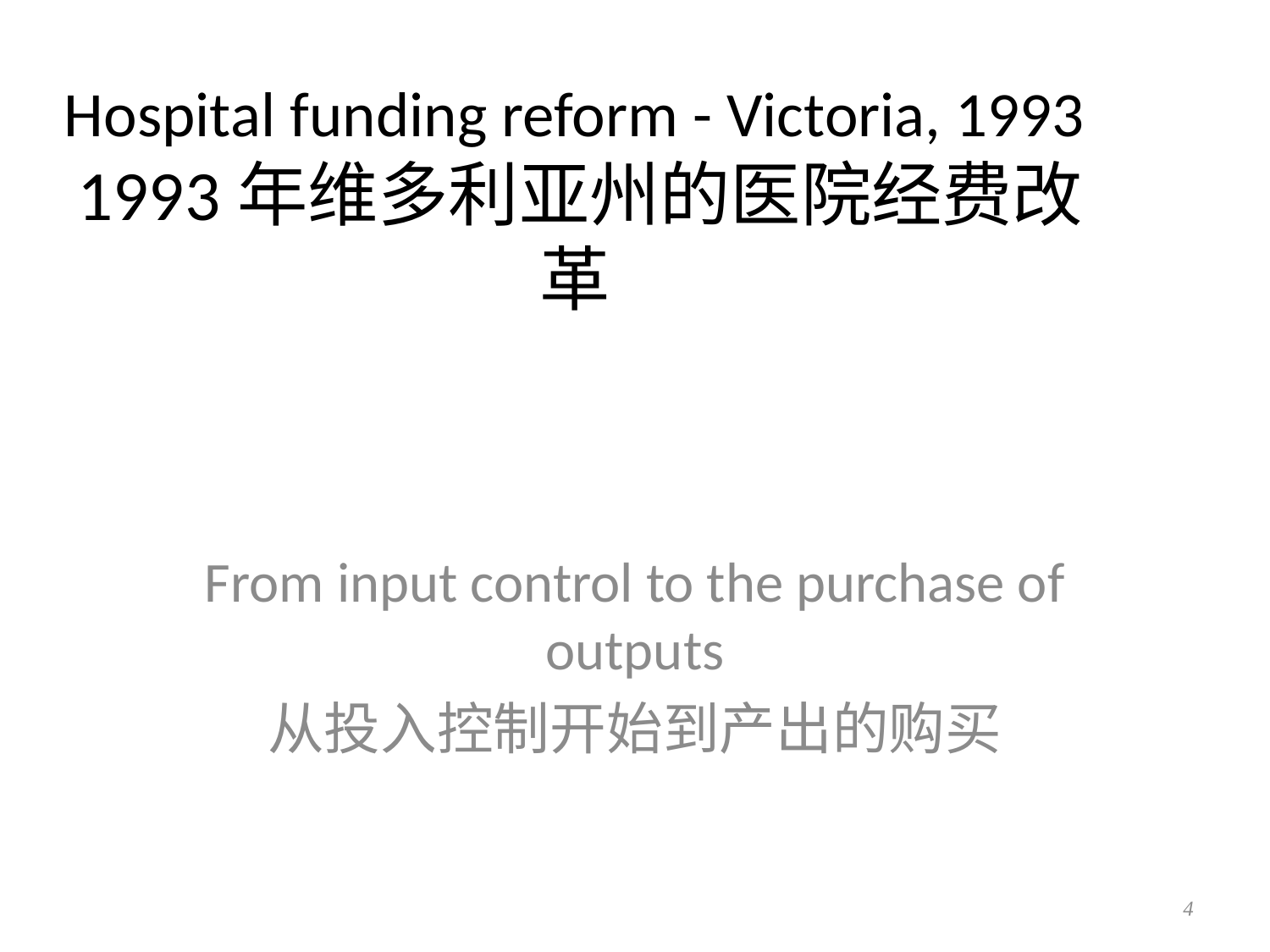

# Hospital funding reform - Victoria, 1993 1993年维多利亚州的医院经费改革
From input control to the purchase of outputs
从投入控制开始到产出的购买
4